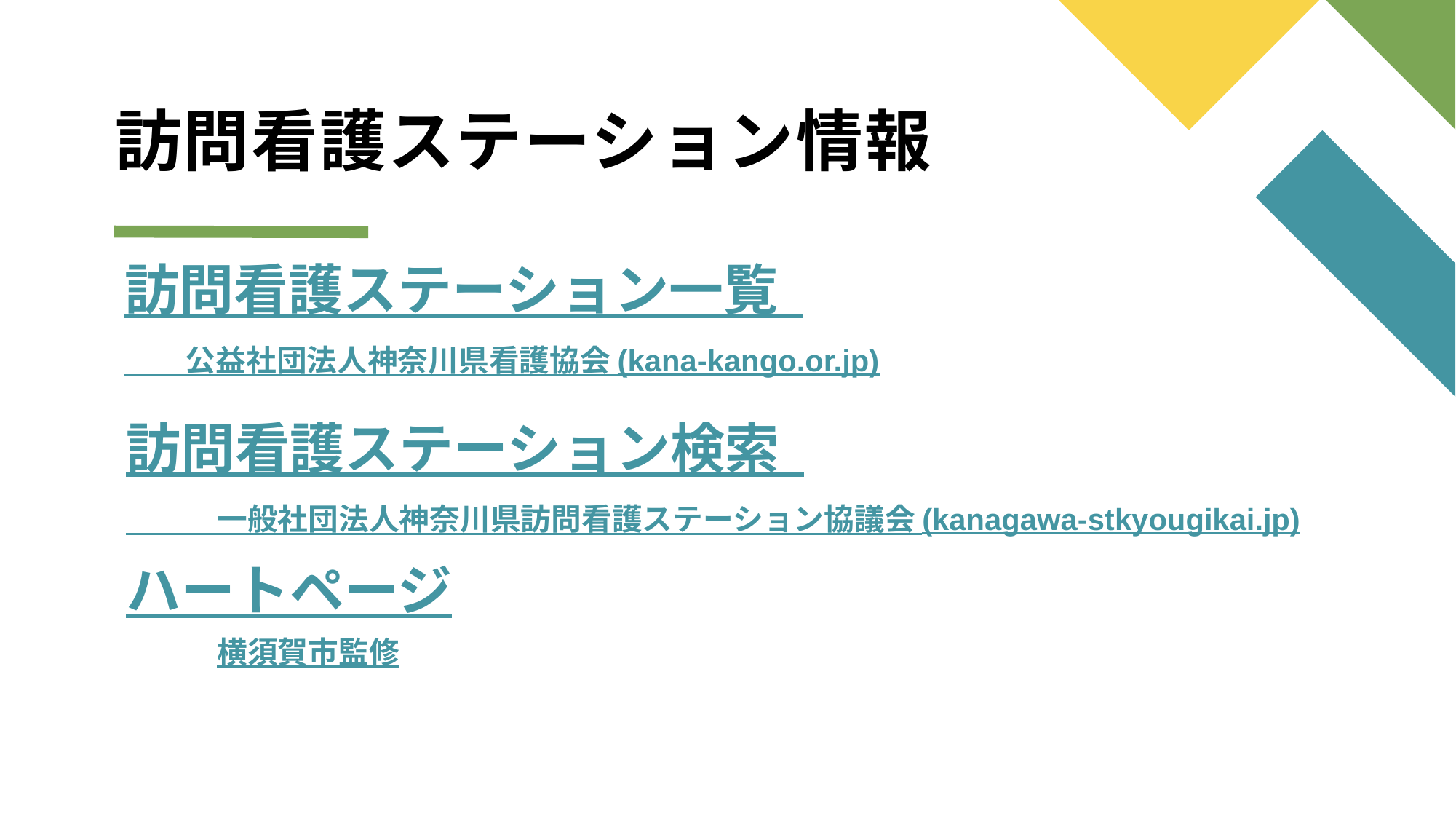

# 訪問看護ステーション情報
訪問看護ステーション一覧
　　公益社団法人神奈川県看護協会 (kana-kango.or.jp)

訪問看護ステーション検索
　　　一般社団法人神奈川県訪問看護ステーション協議会 (kanagawa-stkyougikai.jp)
ハートページ
　　　横須賀市監修